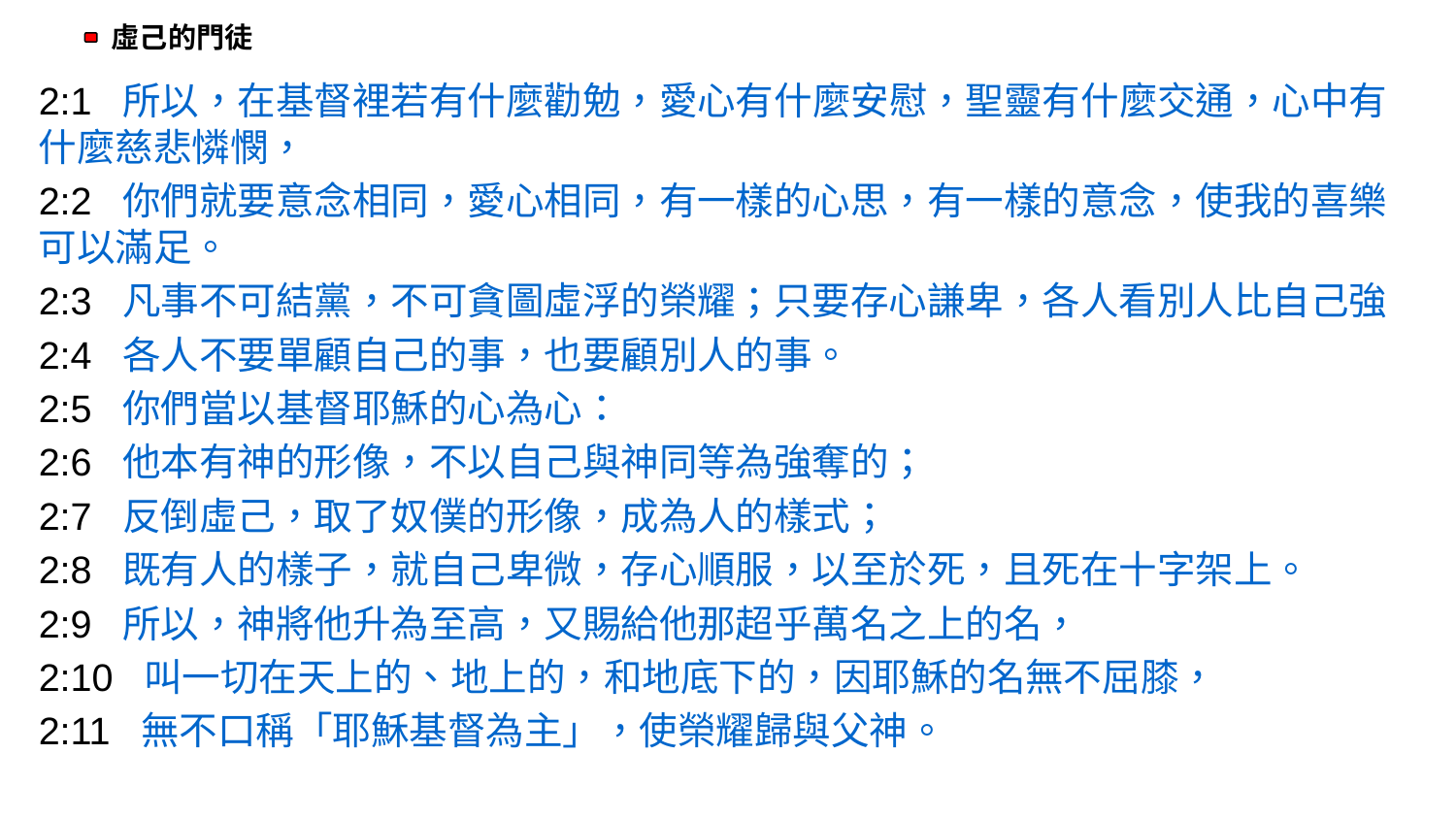

2:1  所以，在基督裡若有什麼勸勉，愛心有什麼安慰，聖靈有什麼交通，心中有什麼慈悲憐憫，
2:2  你們就要意念相同，愛心相同，有一樣的心思，有一樣的意念，使我的喜樂可以滿足。
2:3  凡事不可結黨，不可貪圖虛浮的榮耀；只要存心謙卑，各人看別人比自己強
2:4  各人不要單顧自己的事，也要顧別人的事。
2:5  你們當以基督耶穌的心為心：
2:6  他本有神的形像，不以自己與神同等為強奪的；
2:7  反倒虛己，取了奴僕的形像，成為人的樣式；
2:8  既有人的樣子，就自己卑微，存心順服，以至於死，且死在十字架上。
2:9  所以，神將他升為至高，又賜給他那超乎萬名之上的名，
2:10  叫一切在天上的、地上的，和地底下的，因耶穌的名無不屈膝，
2:11  無不口稱「耶穌基督為主」，使榮耀歸與父神。